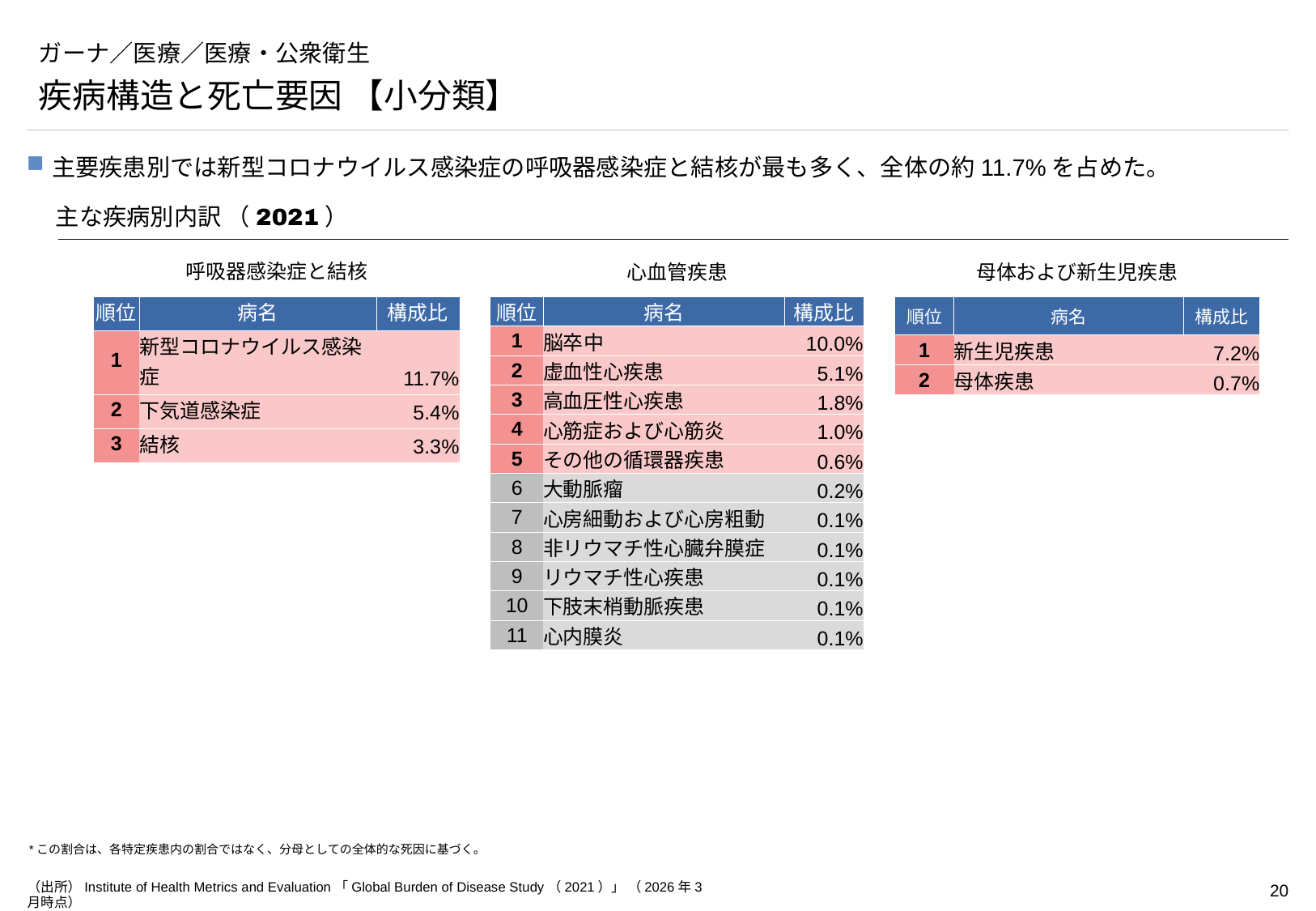

# ガーナ／医療／医療・公衆衛生
疾病構造と死亡要因 【小分類】
主要疾患別では新型コロナウイルス感染症の呼吸器感染症と結核が最も多く、全体の約11.7%を占めた。
主な疾病別内訳 （2021）
呼吸器感染症と結核
心血管疾患
母体および新生児疾患
| 順位 | 病名 | 構成比 |
| --- | --- | --- |
| 1 | 新型コロナウイルス感染症 | 11.7% |
| 2 | 下気道感染症 | 5.4% |
| 3 | 結核 | 3.3% |
| 順位 | 病名 | 構成比 |
| --- | --- | --- |
| 1 | 脳卒中 | 10.0% |
| 2 | 虚血性心疾患 | 5.1% |
| 3 | 高血圧性心疾患 | 1.8% |
| 4 | 心筋症および心筋炎 | 1.0% |
| 5 | その他の循環器疾患 | 0.6% |
| 6 | 大動脈瘤 | 0.2% |
| 7 | 心房細動および心房粗動 | 0.1% |
| 8 | 非リウマチ性心臓弁膜症 | 0.1% |
| 9 | リウマチ性心疾患 | 0.1% |
| 10 | 下肢末梢動脈疾患 | 0.1% |
| 11 | 心内膜炎 | 0.1% |
| 順位 | 病名 | 構成比 |
| --- | --- | --- |
| 1 | 新生児疾患 | 7.2% |
| 2 | 母体疾患 | 0.7% |
*この割合は、各特定疾患内の割合ではなく、分母としての全体的な死因に基づく。
（出所）Institute of Health Metrics and Evaluation「Global Burden of Disease Study（2021）」 （2026年3月時点）